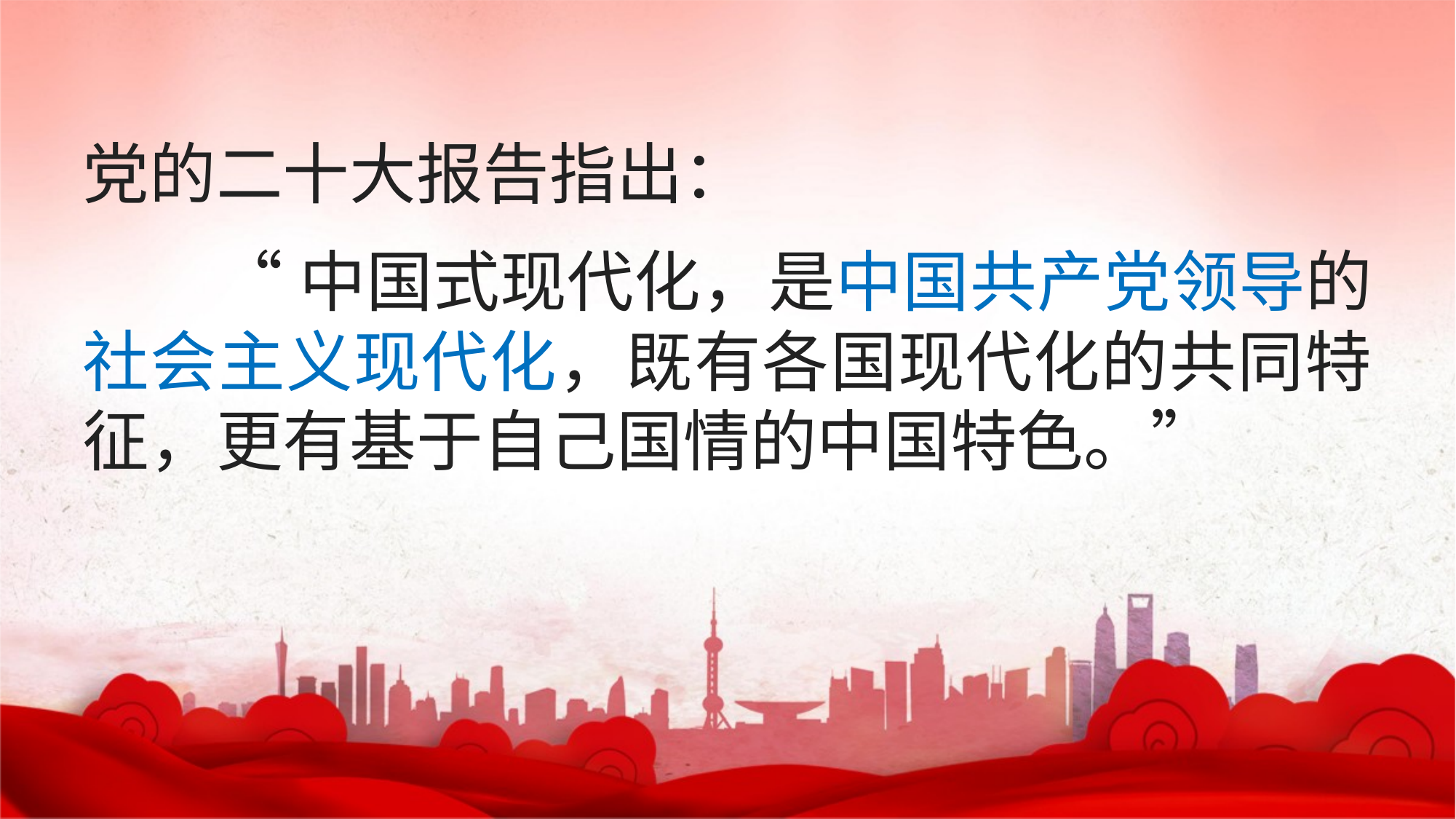

党的二十大报告指出：
“中国式现代化，是中国共产党领导的社会主义现代化，既有各国现代化的共同特征，更有基于自己国情的中国特色。”